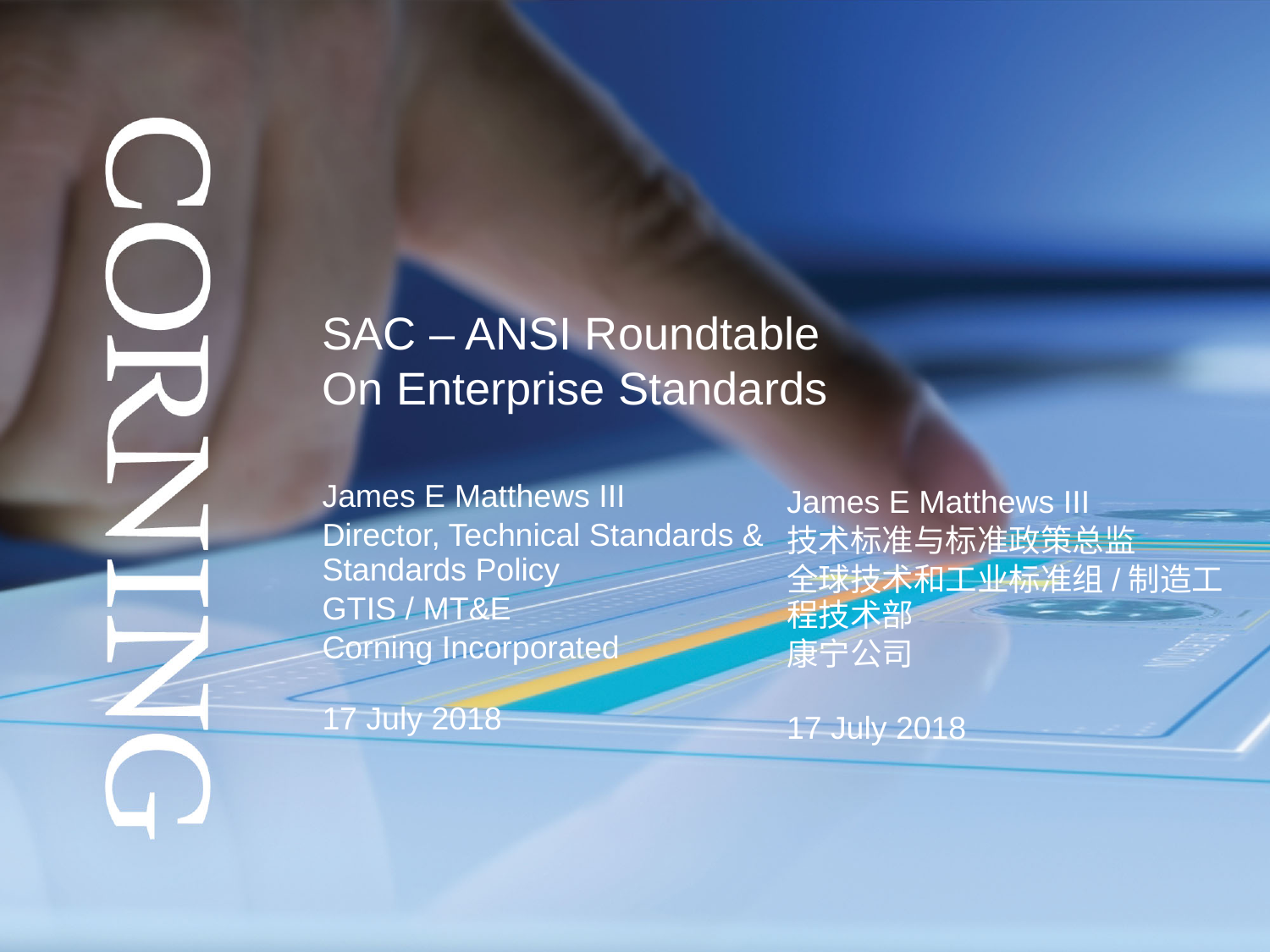

# SAC – ANSI Roundtable On Enterprise Standards
James E Matthews III
Director, Technical Standards & Standards Policy
GTIS / MT&E
Corning Incorporated
17 July 2018

James E Matthews III
技术标准与标准政策总监
全球技术和工业标准组/制造工程技术部
康宁公司
17 July 2018